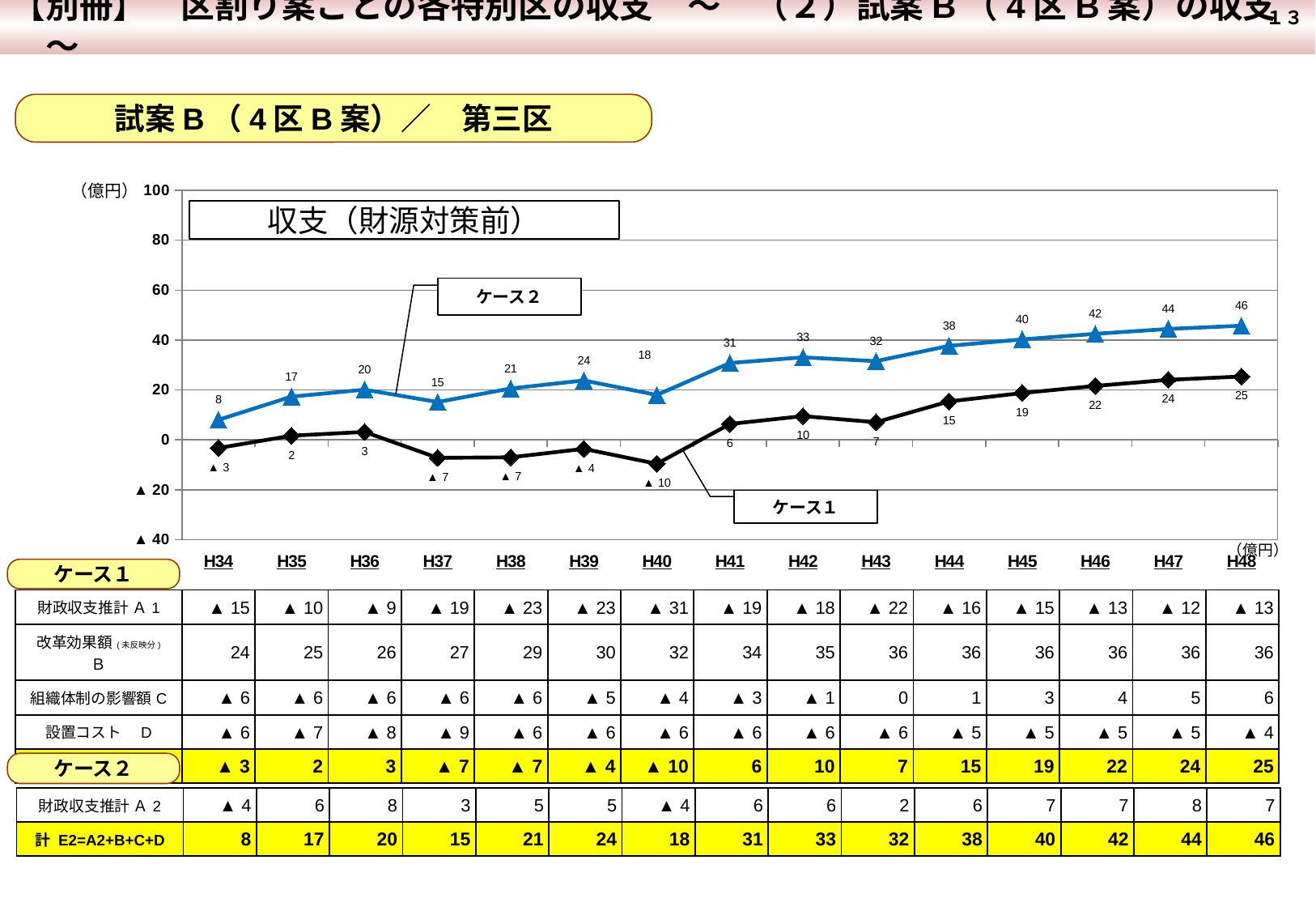

【別冊】　区割り案ごとの各特別区の収支　～　（２）試案B（4区B案）の収支　～
 １３
試案B（4区B案）／　第三区

### Chart

| Category | 計 E=A'+B+C+D | 計 E=A+B+C+D |
|---|---|---|
| H34 | 8.052225863338828 | -3.221214136661175 |
| H35 | 17.341995561582113 | 1.6841555615821155 |
| H36 | 20.1224044216073 | 3.2096144216073004 |
| H37 | 15.167469248873676 | -7.17640075112632 |
| H38 | 20.608028328151722 | -6.956001671848279 |
| H39 | 23.81527144283941 | -3.5775385571605884 |
| H40 | 18.00430488644782 | -9.559725113552172 |
| H41 | 30.81403983697568 | 6.374299836975675 |
| H42 | 33.09762123001199 | 9.542301230011981 |
| H43 | 31.553755068039976 | 7.0967150680399715 |
| H44 | 37.692412034749566 | 15.412302034749569 |
| H45 | 40.28109657767346 | 18.778546577673463 |
| H46 | 42.49418890542808 | 21.622058905428087 |
| H47 | 44.44809065591987 | 24.063320655919874 |
| H48 | 45.750015404698196 | 25.400345404698196 |
（億円）
収支（財源対策前）
ケース２
ケース１
（億円）
ケース１
| 財政収支推計 Ａ1 | ▲ 15 | ▲ 10 | ▲ 9 | ▲ 19 | ▲ 23 | ▲ 23 | ▲ 31 | ▲ 19 | ▲ 18 | ▲ 22 | ▲ 16 | ▲ 15 | ▲ 13 | ▲ 12 | ▲ 13 |
| --- | --- | --- | --- | --- | --- | --- | --- | --- | --- | --- | --- | --- | --- | --- | --- |
| 改革効果額(未反映分) Ｂ | 24 | 25 | 26 | 27 | 29 | 30 | 32 | 34 | 35 | 36 | 36 | 36 | 36 | 36 | 36 |
| 組織体制の影響額C | ▲ 6 | ▲ 6 | ▲ 6 | ▲ 6 | ▲ 6 | ▲ 5 | ▲ 4 | ▲ 3 | ▲ 1 | 0 | 1 | 3 | 4 | 5 | 6 |
| 設置コスト　D | ▲ 6 | ▲ 7 | ▲ 8 | ▲ 9 | ▲ 6 | ▲ 6 | ▲ 6 | ▲ 6 | ▲ 6 | ▲ 6 | ▲ 5 | ▲ 5 | ▲ 5 | ▲ 5 | ▲ 4 |
| 計 E1=A1+B+C+D | ▲ 3 | 2 | 3 | ▲ 7 | ▲ 7 | ▲ 4 | ▲ 10 | 6 | 10 | 7 | 15 | 19 | 22 | 24 | 25 |
ケース２
| 財政収支推計 Ａ2 | ▲ 4 | 6 | 8 | 3 | 5 | 5 | ▲ 4 | 6 | 6 | 2 | 6 | 7 | 7 | 8 | 7 |
| --- | --- | --- | --- | --- | --- | --- | --- | --- | --- | --- | --- | --- | --- | --- | --- |
| 計 E2=A2+B+C+D | 8 | 17 | 20 | 15 | 21 | 24 | 18 | 31 | 33 | 32 | 38 | 40 | 42 | 44 | 46 |